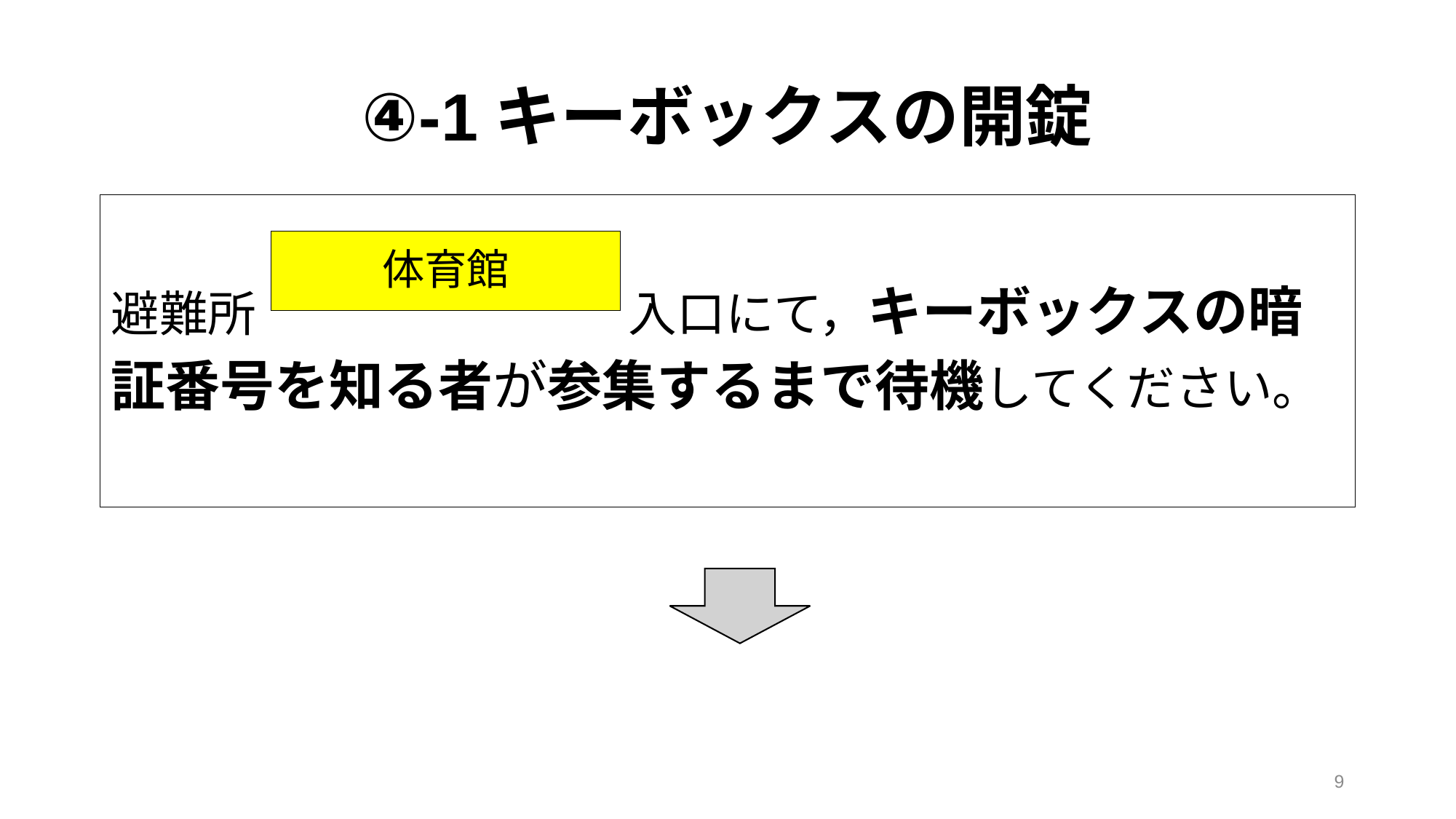

# ④-1キーボックスの開錠
避難所　　　　　　　入口にて，キーボックスの暗
証番号を知る者が参集するまで待機してください。
体育館

9